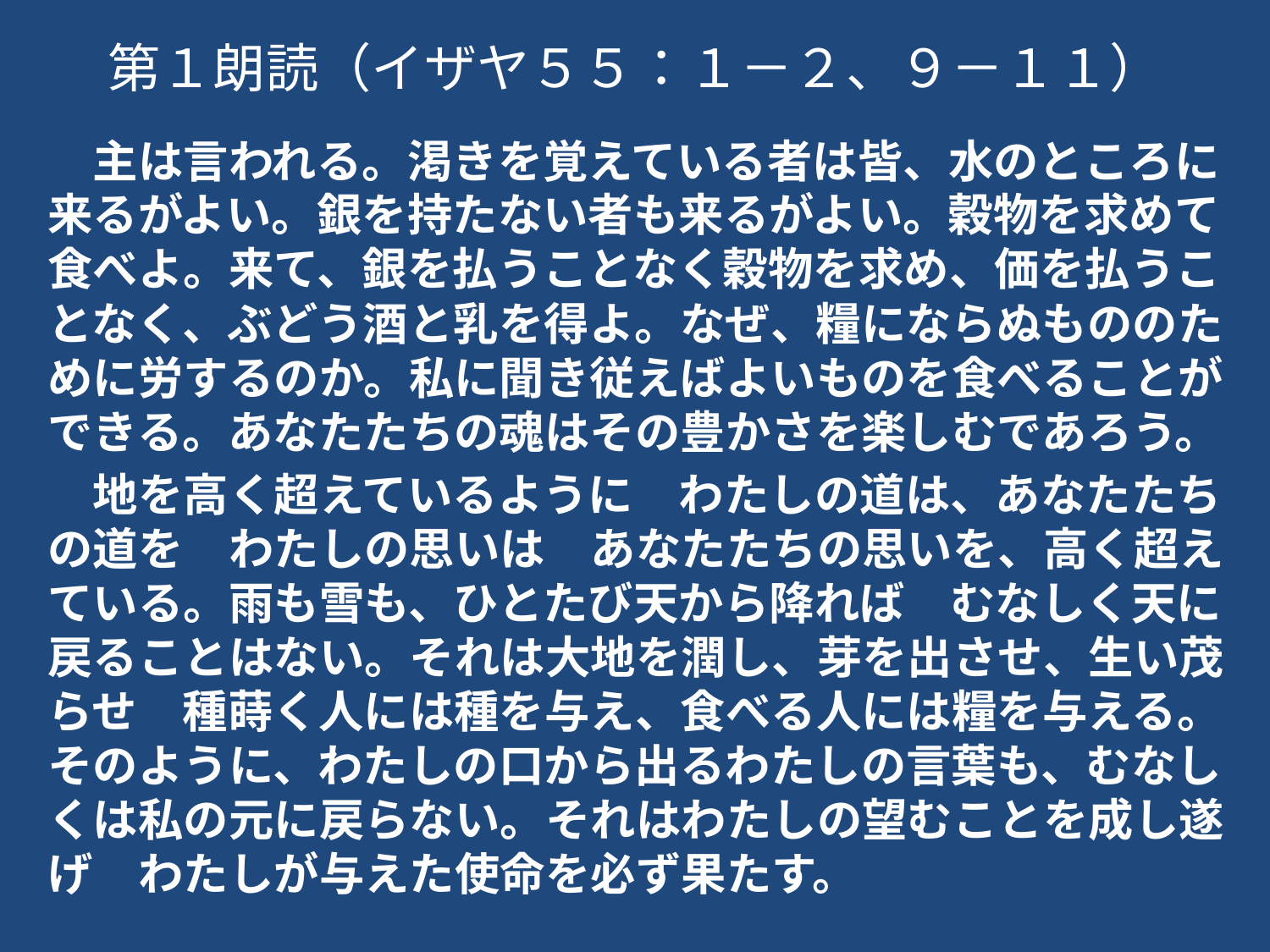

# 第１朗読（イザヤ５５：１－２、９－１１）
　主は言われる。渇きを覚えている者は皆、水のところに来るがよい。銀を持たない者も来るがよい。穀物を求めて食べよ。来て、銀を払うことなく穀物を求め、価を払うことなく、ぶどう酒と乳を得よ。なぜ、糧にならぬもののために労するのか。私に聞き従えばよいものを食べることができる。あなたたちの魂はその豊かさを楽しむであろう。
　地を高く超えているように　わたしの道は、あなたたちの道を　わたしの思いは　あなたたちの思いを、高く超えている。雨も雪も、ひとたび天から降れば　むなしく天に戻ることはない。それは大地を潤し、芽を出させ、生い茂らせ　種蒔く人には種を与え、食べる人には糧を与える。そのように、わたしの口から出るわたしの言葉も、むなしくは私の元に戻らない。それはわたしの望むことを成し遂げ　わたしが与えた使命を必ず果たす。